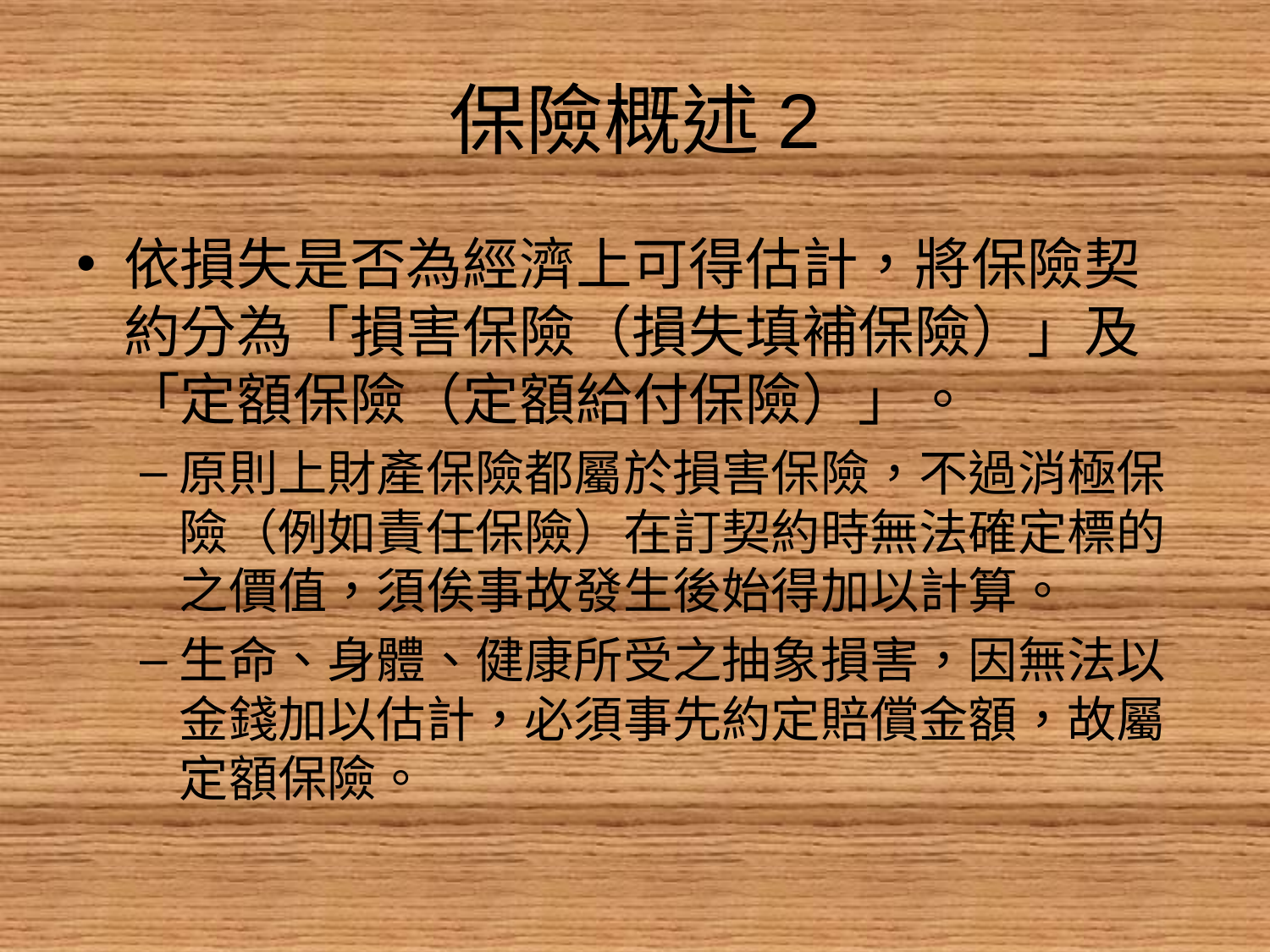

# 保險概述2
依損失是否為經濟上可得估計，將保險契約分為「損害保險（損失填補保險）」及「定額保險（定額給付保險）」。
原則上財產保險都屬於損害保險，不過消極保險（例如責任保險）在訂契約時無法確定標的之價值，須俟事故發生後始得加以計算。
生命、身體、健康所受之抽象損害，因無法以金錢加以估計，必須事先約定賠償金額，故屬定額保險。